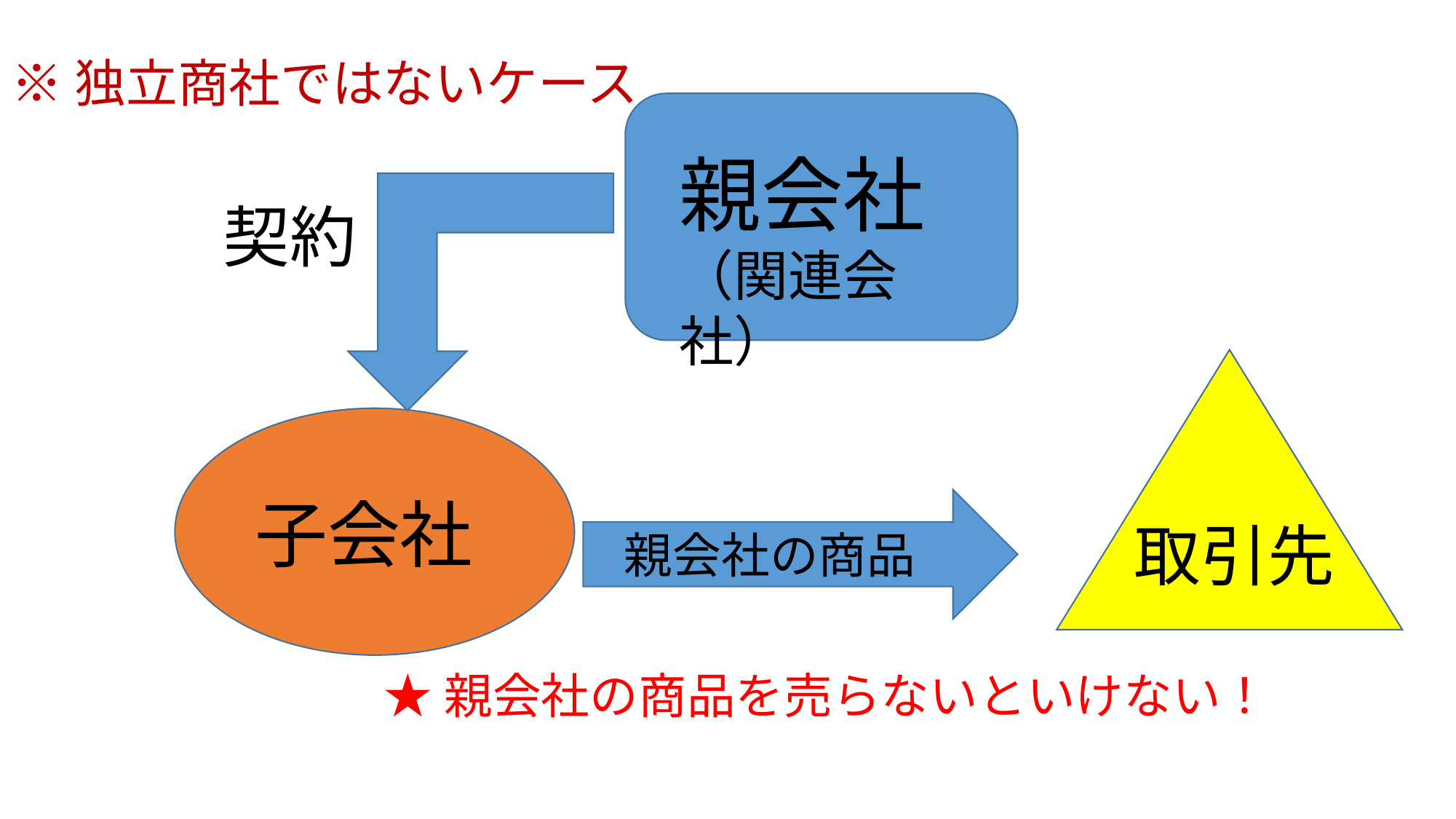

# ※独立商社ではないケース

親会社
（関連会社）

契約

子会社

取引先
親会社の商品
★親会社の商品を売らないといけない！